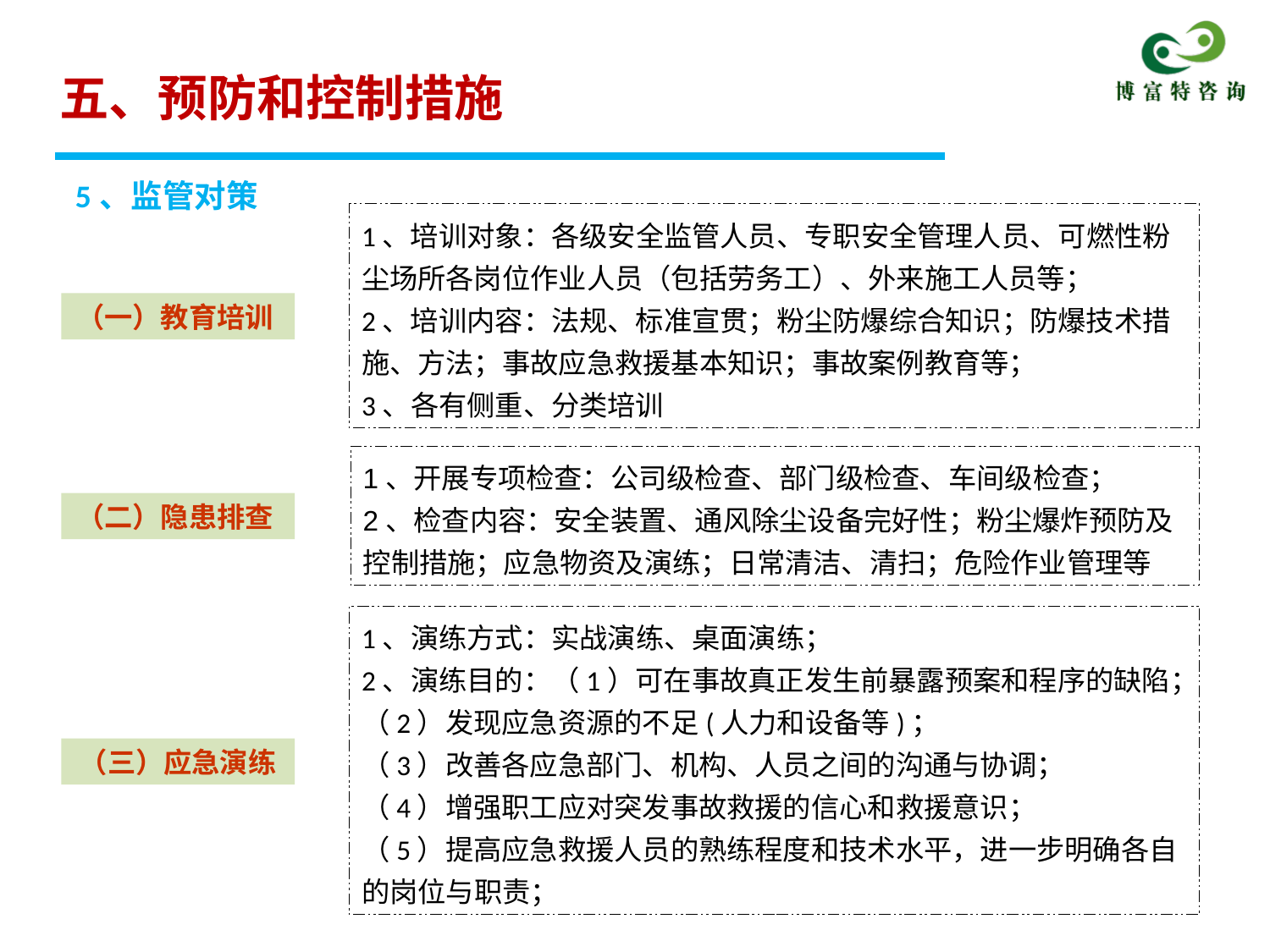

五、预防和控制措施
5、监管对策
1、培训对象：各级安全监管人员、专职安全管理人员、可燃性粉 尘场所各岗位作业人员（包括劳务工）、外来施工人员等；
2、培训内容：法规、标准宣贯；粉尘防爆综合知识；防爆技术措施、方法；事故应急救援基本知识；事故案例教育等；
3、各有侧重、分类培训
（一）教育培训
1、开展专项检查：公司级检查、部门级检查、车间级检查；
2、检查内容：安全装置、通风除尘设备完好性；粉尘爆炸预防及控制措施；应急物资及演练；日常清洁、清扫；危险作业管理等
（二）隐患排查
1、演练方式：实战演练、桌面演练；
2、演练目的：（1）可在事故真正发生前暴露预案和程序的缺陷；
（2）发现应急资源的不足(人力和设备等)；
（3）改善各应急部门、机构、人员之间的沟通与协调；
（4）增强职工应对突发事故救援的信心和救援意识；
（5）提高应急救援人员的熟练程度和技术水平，进一步明确各自的岗位与职责；
（三）应急演练